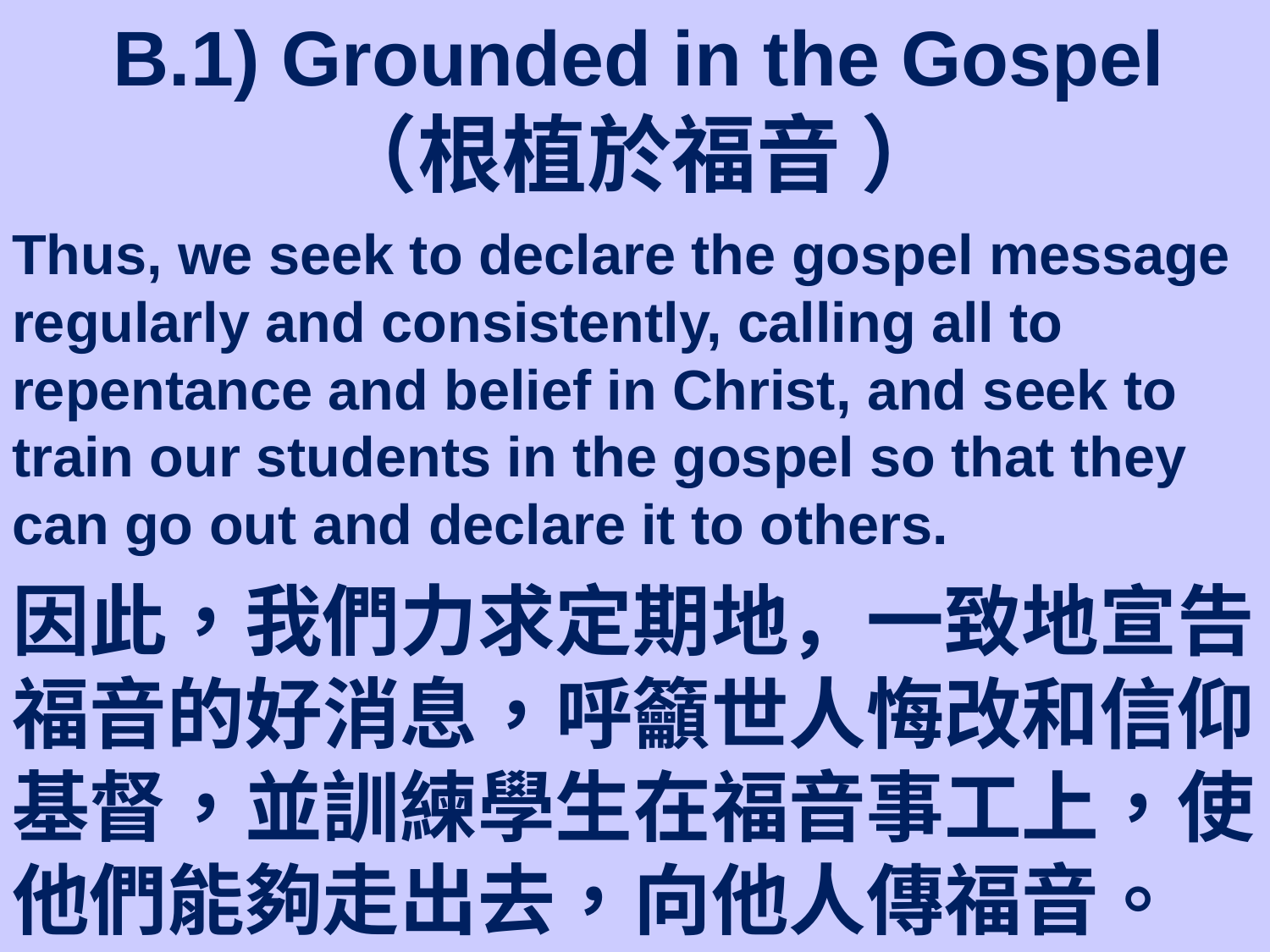

# B.1) Grounded in the Gospel （根植於福音 ）
Thus, we seek to declare the gospel message regularly and consistently, calling all to repentance and belief in Christ, and seek to train our students in the gospel so that they can go out and declare it to others.
因此，我們力求定期地，一致地宣告福音的好消息，呼籲世人悔改和信仰基督，並訓練學生在福音事工上，使他們能夠走出去，向他人傳福音。